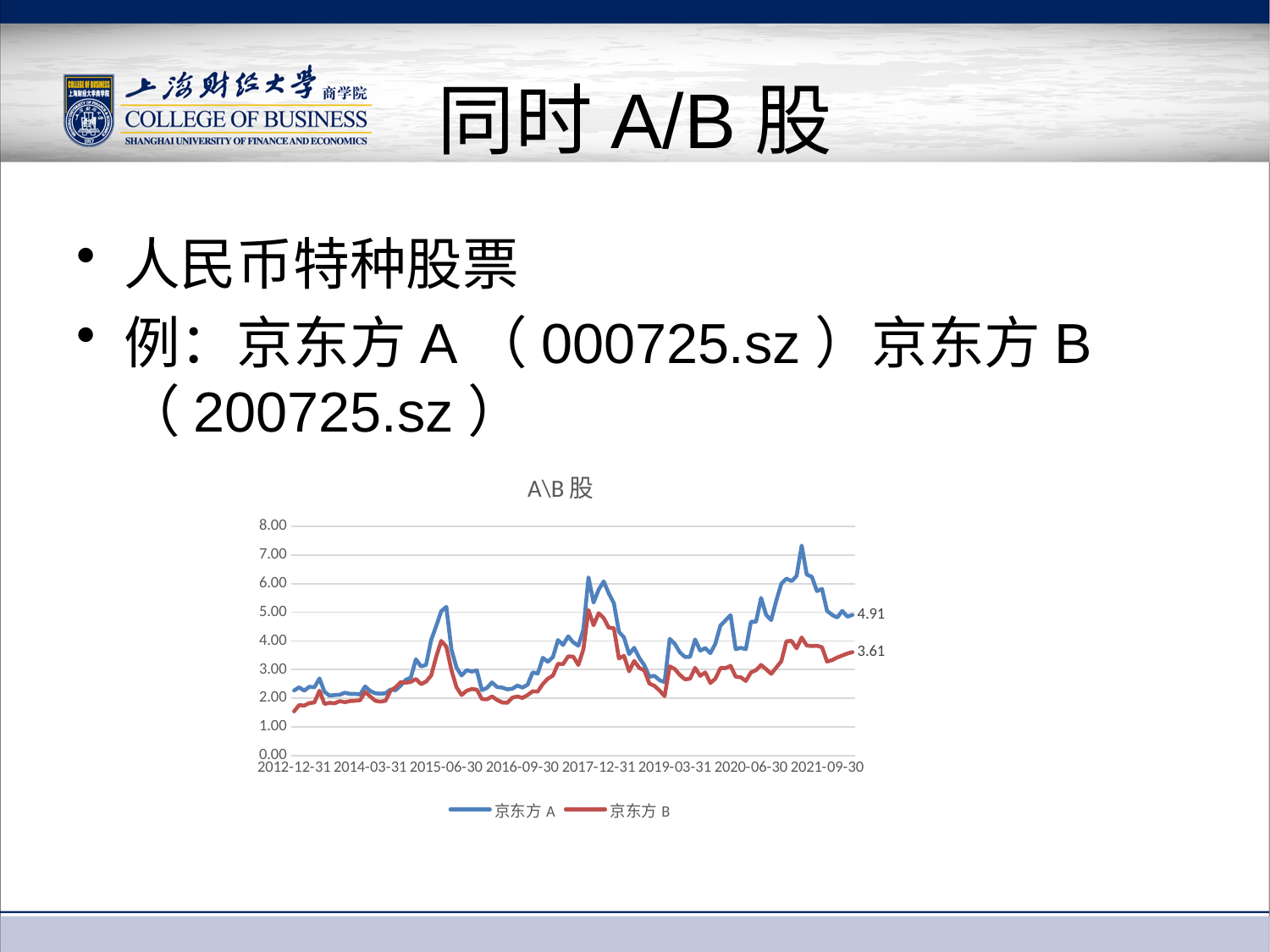

# 同时A/B股
人民币特种股票
例：京东方A（000725.sz）京东方B（200725.sz）

### Chart: A\B股

| Category | 京东方A | 京东方B |
|---|---|---|
| 2012-12-31 | 2.27 | 1.54 |
| 2013-01-31 | 2.38 | 1.76 |
| 2013-02-28 | 2.26 | 1.74 |
| 2013-03-31 | 2.4 | 1.83 |
| 2013-04-30 | 2.38 | 1.85 |
| 2013-05-31 | 2.69 | 2.26 |
| 2013-06-30 | 2.22 | 1.8 |
| 2013-07-31 | 2.09 | 1.84 |
| 2013-08-30 | 2.11 | 1.82 |
| 2013-09-30 | 2.12 | 1.9 |
| 2013-10-31 | 2.19 | 1.86 |
| 2013-11-29 | 2.15 | 1.9 |
| 2013-12-31 | 2.15 | 1.91 |
| 2014-01-31 | 2.13 | 1.93 |
| 2014-02-28 | 2.41 | 2.22 |
| 2014-03-31 | 2.25 | 2.06 |
| 2014-04-30 | 2.17 | 1.91 |
| 2014-05-30 | 2.16 | 1.88 |
| 2014-06-30 | 2.17 | 1.91 |
| 2014-07-31 | 2.3 | 2.26 |
| 2014-08-31 | 2.28 | 2.38 |
| 2014-09-30 | 2.44 | 2.56 |
| 2014-10-31 | 2.64 | 2.54 |
| 2014-11-30 | 2.72 | 2.57 |
| 2014-12-31 | 3.36 | 2.67 |
| 2015-01-30 | 3.11 | 2.49 |
| 2015-02-27 | 3.16 | 2.58 |
| 2015-03-31 | 4.03 | 2.79 |
| 2015-04-30 | 4.52 | 3.45 |
| 2015-05-31 | 5.04 | 4.0 |
| 2015-06-30 | 5.19 | 3.8 |
| 2015-07-31 | 3.7 | 2.98 |
| 2015-08-31 | 3.07 | 2.38 |
| 2015-09-30 | 2.79 | 2.11 |
| 2015-10-30 | 2.98 | 2.26 |
| 2015-11-30 | 2.93 | 2.32 |
| 2015-12-31 | 2.97 | 2.3 |
| 2016-01-31 | 2.28 | 1.97 |
| 2016-02-29 | 2.36 | 1.96 |
| 2016-03-31 | 2.55 | 2.06 |
| 2016-04-29 | 2.39 | 1.94 |
| 2016-05-31 | 2.37 | 1.85 |
| 2016-06-30 | 2.31 | 1.84 |
| 2016-07-31 | 2.33 | 2.02 |
| 2016-08-31 | 2.44 | 2.06 |
| 2016-09-30 | 2.37 | 2.01 |
| 2016-10-31 | 2.47 | 2.11 |
| 2016-11-30 | 2.9 | 2.24 |
| 2016-12-30 | 2.86 | 2.23 |
| 2017-01-31 | 3.41 | 2.5 |
| 2017-02-28 | 3.27 | 2.68 |
| 2017-03-31 | 3.44 | 2.79 |
| 2017-04-30 | 4.03 | 3.2 |
| 2017-05-31 | 3.86 | 3.19 |
| 2017-06-30 | 4.16 | 3.46 |
| 2017-07-31 | 3.95 | 3.45 |
| 2017-08-31 | 3.83 | 3.16 |
| 2017-09-29 | 4.4 | 3.71 |
| 2017-10-31 | 6.22 | 5.08 |
| 2017-11-30 | 5.34 | 4.55 |
| 2017-12-31 | 5.79 | 4.97 |
| 2018-01-31 | 6.08 | 4.8 |
| 2018-02-28 | 5.66 | 4.46 |
| 2018-03-30 | 5.32 | 4.45 |
| 2018-04-30 | 4.32 | 3.39 |
| 2018-05-31 | 4.12 | 3.48 |
| 2018-06-29 | 3.54 | 2.94 |
| 2018-07-31 | 3.76 | 3.3 |
| 2018-08-31 | 3.41 | 3.06 |
| 2018-09-30 | 3.15 | 2.97 |
| 2018-10-31 | 2.75 | 2.51 |
| 2018-11-30 | 2.78 | 2.43 |
| 2018-12-31 | 2.63 | 2.27 |
| 2019-01-31 | 2.56 | 2.07 |
| 2019-02-28 | 4.07 | 3.11 |
| 2019-03-31 | 3.9 | 3.02 |
| 2019-04-30 | 3.6 | 2.81 |
| 2019-05-31 | 3.44 | 2.66 |
| 2019-06-30 | 3.44 | 2.68 |
| 2019-07-31 | 4.05 | 3.06 |
| 2019-08-30 | 3.66 | 2.78 |
| 2019-09-30 | 3.75 | 2.9 |
| 2019-10-31 | 3.57 | 2.53 |
| 2019-11-29 | 3.9 | 2.68 |
| 2019-12-31 | 4.54 | 3.05 |
| 2020-01-31 | 4.72 | 3.05 |
| 2020-02-28 | 4.9 | 3.13 |
| 2020-03-31 | 3.71 | 2.75 |
| 2020-04-30 | 3.76 | 2.73 |
| 2020-05-31 | 3.71 | 2.6 |
| 2020-06-30 | 4.67 | 2.9 |
| 2020-07-31 | 4.67 | 2.98 |
| 2020-08-31 | 5.5 | 3.16 |
| 2020-09-30 | 4.91 | 3.01 |
| 2020-10-30 | 4.73 | 2.85 |
| 2020-11-30 | 5.41 | 3.07 |
| 2020-12-31 | 6.0 | 3.29 |
| 2021-01-31 | 6.18 | 3.99 |
| 2021-02-28 | 6.09 | 4.0 |
| 2021-03-31 | 6.27 | 3.74 |
| 2021-04-30 | 7.33 | 4.12 |
| 2021-05-31 | 6.32 | 3.84 |
| 2021-06-30 | 6.24 | 3.82 |
| 2021-07-30 | 5.74 | 3.83 |
| 2021-08-31 | 5.82 | 3.78 |
| 2021-09-30 | 5.05 | 3.28 |
| 2021-10-31 | 4.91 | 3.33 |
| 2021-11-30 | 4.82 | 3.42 |
| 2021-12-31 | 5.05 | 3.49 |
| 2022-01-31 | 4.85 | 3.56 |
| 2022-02-18 | 4.91 | 3.61 |